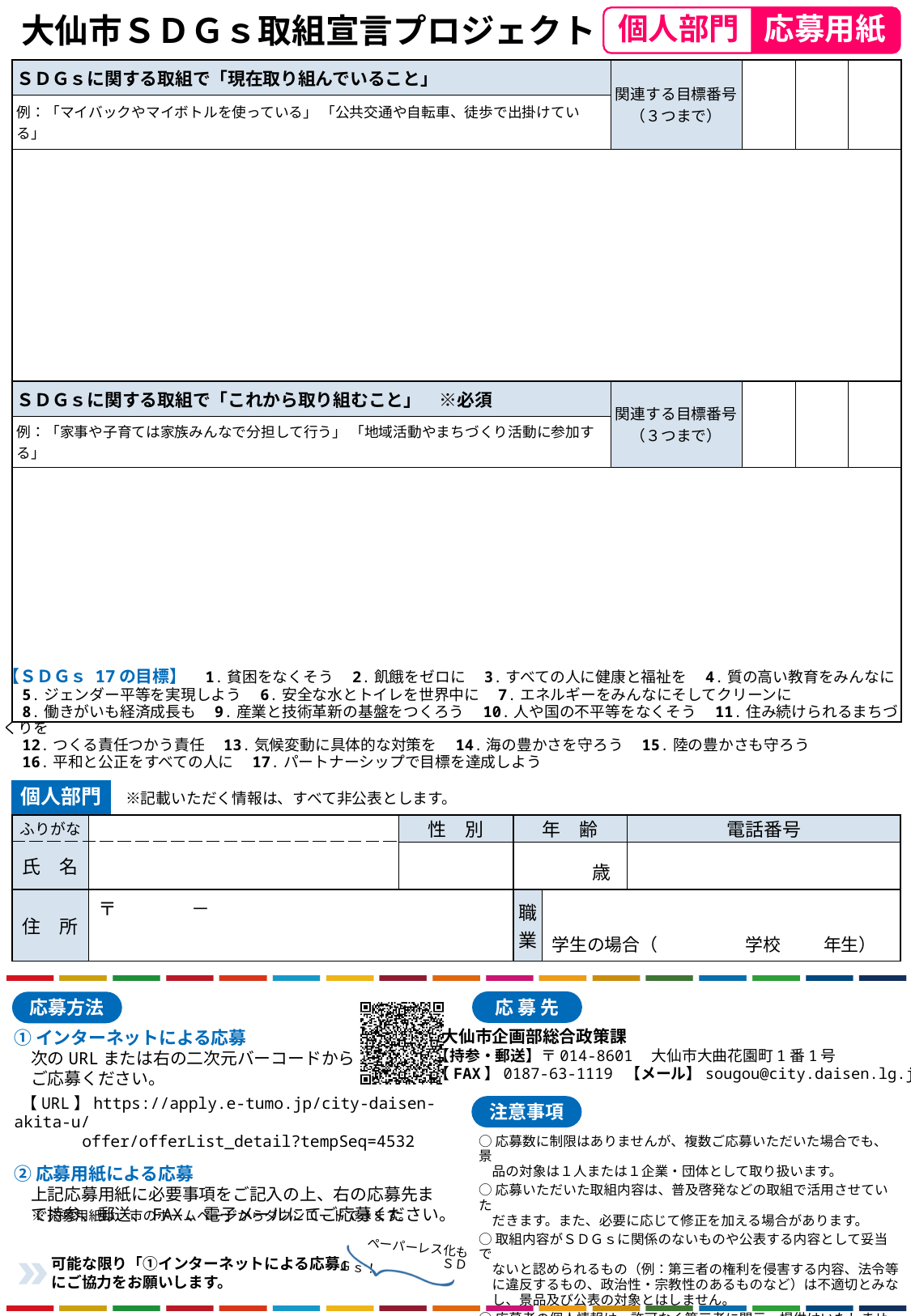

| ＳＤＧｓに関する取組で「現在取り組んでいること」 | 関連する目標番号 （３つまで） |  |  |  |
| --- | --- | --- | --- | --- |
| 例：「マイバックやマイボトルを使っている」 「公共交通や自転車、徒歩で出掛けている」 |  |  |  |  |
|  |  |  |  |  |
| ＳＤＧｓに関する取組で「これから取り組むこと」　※必須 | 関連する目標番号 （３つまで） |  |  |  |
| 例：「家事や子育ては家族みんなで分担して行う」 「地域活動やまちづくり活動に参加する」 |  |  |  |  |
|  |  |  |  |  |
| 個人部門 |  | ※記載いただく情報は、すべて非公表とします。 |  |  |  |  |
| --- | --- | --- | --- | --- | --- | --- |
| ふりがな |  |  | 性　別 | 年　齢 |  | 電話番号 |
| 氏　名 |  |  |  | 歳 |  |  |
| 住　所 | 〒　　　　－ |  |  | 職 業 | 学生の場合（　　　　　学校　　 年生） |  |